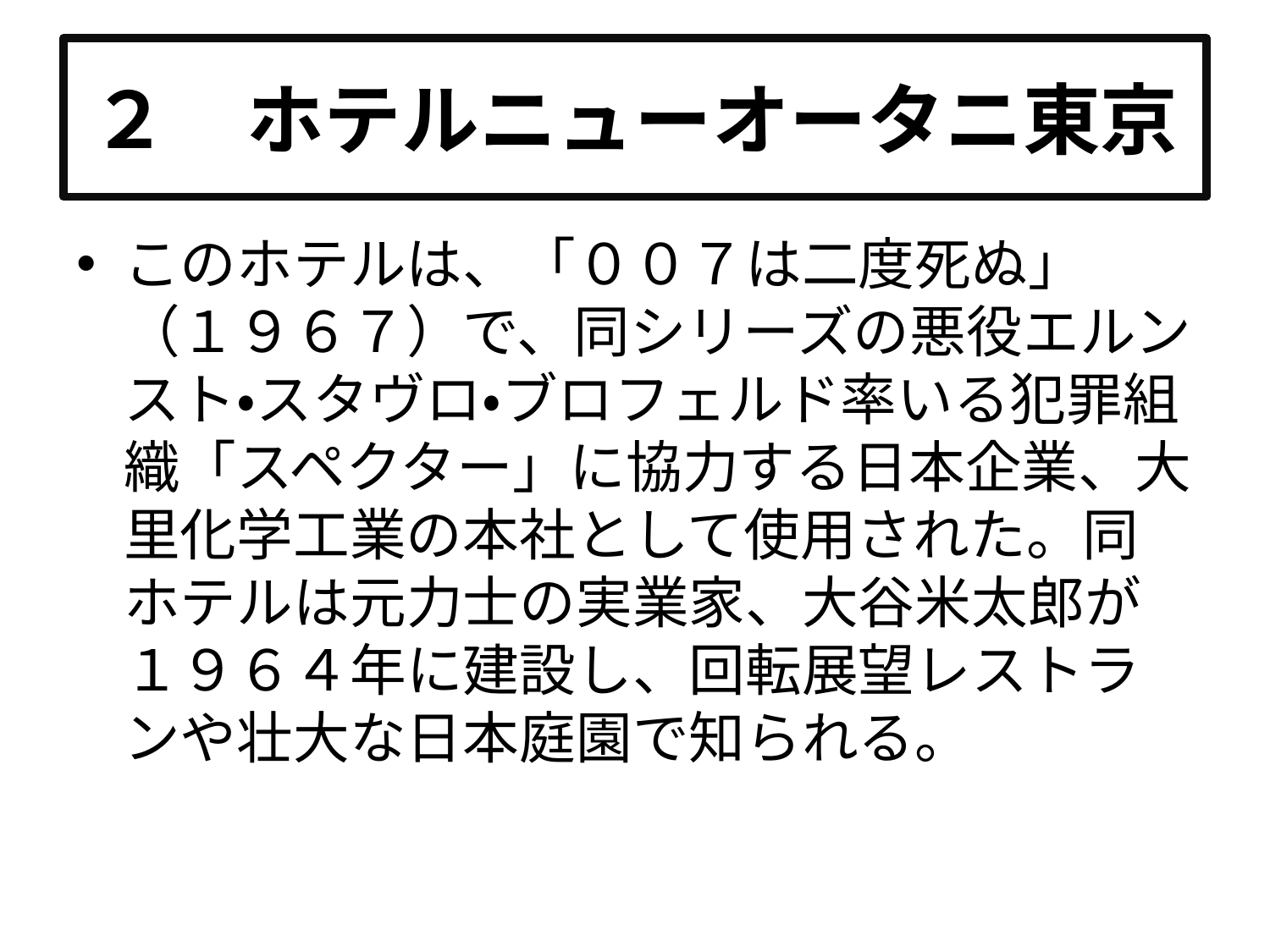

# ２　ホテルニューオータニ東京
このホテルは、「００７は二度死ぬ」（１９６７）で、同シリーズの悪役エルンスト・スタヴロ・ブロフェルド率いる犯罪組織「スペクター」に協力する日本企業、大里化学工業の本社として使用された。同ホテルは元力士の実業家、大谷米太郎が１９６４年に建設し、回転展望レストランや壮大な日本庭園で知られる。